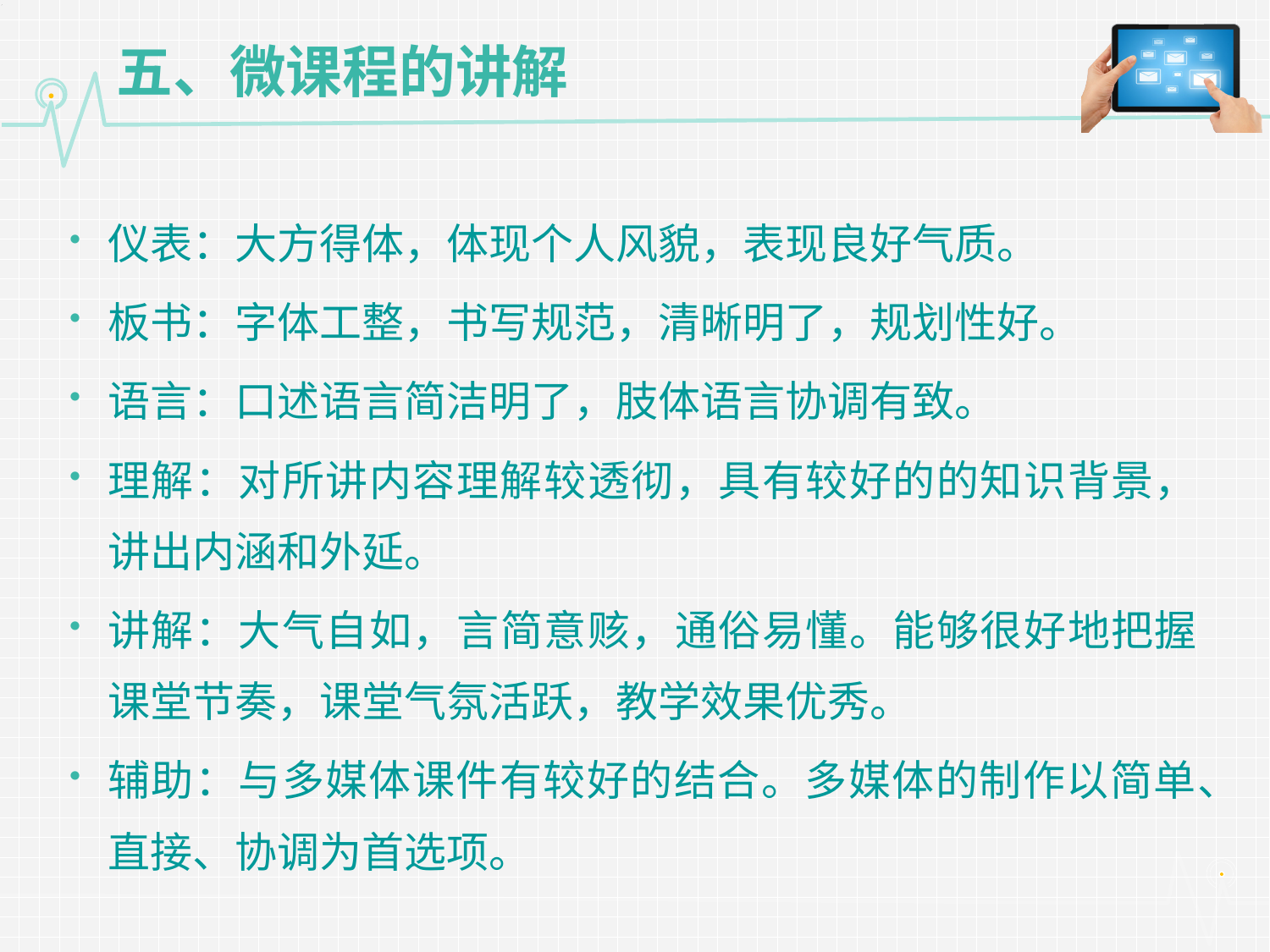

# 五、微课程的讲解
仪表：大方得体，体现个人风貌，表现良好气质。
板书：字体工整，书写规范，清晰明了，规划性好。
语言：口述语言简洁明了，肢体语言协调有致。
理解：对所讲内容理解较透彻，具有较好的的知识背景，讲出内涵和外延。
讲解：大气自如，言简意赅，通俗易懂。能够很好地把握课堂节奏，课堂气氛活跃，教学效果优秀。
辅助：与多媒体课件有较好的结合。多媒体的制作以简单、直接、协调为首选项。